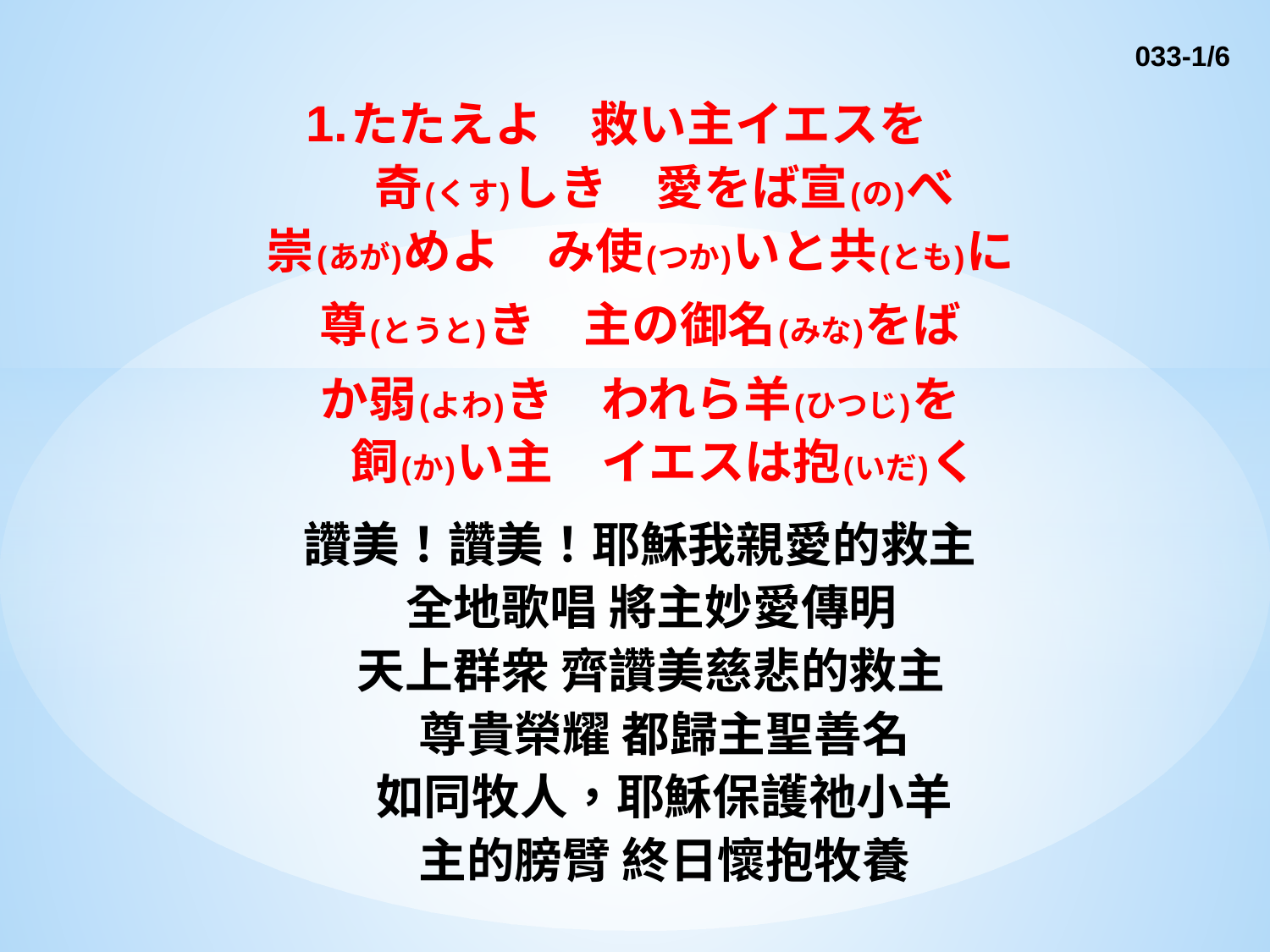

033-1/6
1.たたえよ　救い主イエスを　
　奇(くす)しき　愛をば宣(の)べ
　崇(あが)めよ　み使(つか)いと共(とも)に
　尊(とうと)き　主の御名(みな)をば
　か弱(よわ)き　われら羊(ひつじ)を　
　飼(か)い主　イエスは抱(いだ)く
讚美！讚美！耶穌我親愛的救主
  全地歌唱 將主妙愛傳明
  天上群衆 齊讚美慈悲的救主
　尊貴榮耀 都歸主聖善名
　如同牧人，耶穌保護祂小羊
　主的膀臂 終日懷抱牧養